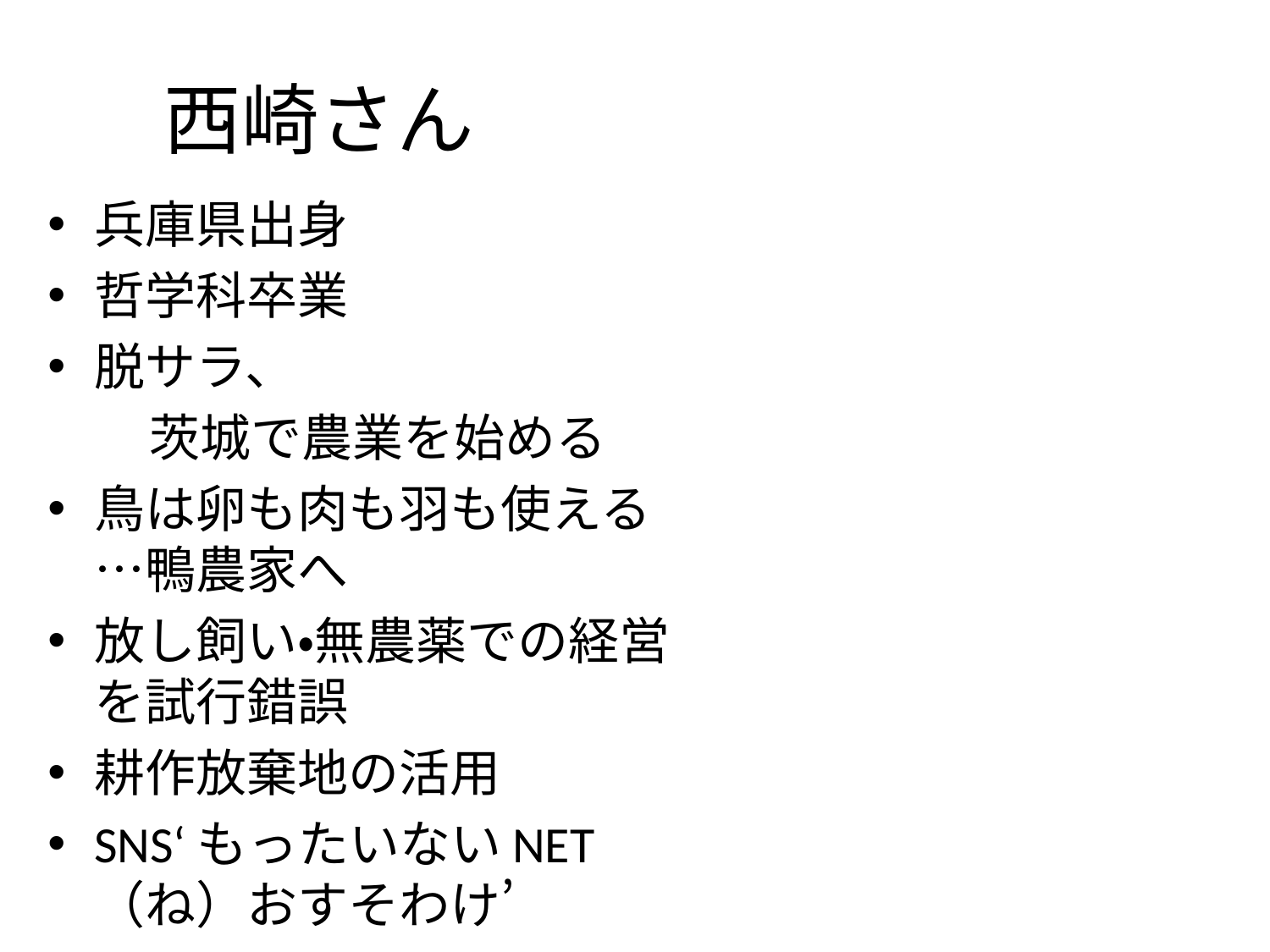

# 西崎さん
兵庫県出身
哲学科卒業
脱サラ、
　　茨城で農業を始める
鳥は卵も肉も羽も使える…鴨農家へ
放し飼い・無農薬での経営を試行錯誤
耕作放棄地の活用
SNS‘もったいないNET（ね）おすそわけ’